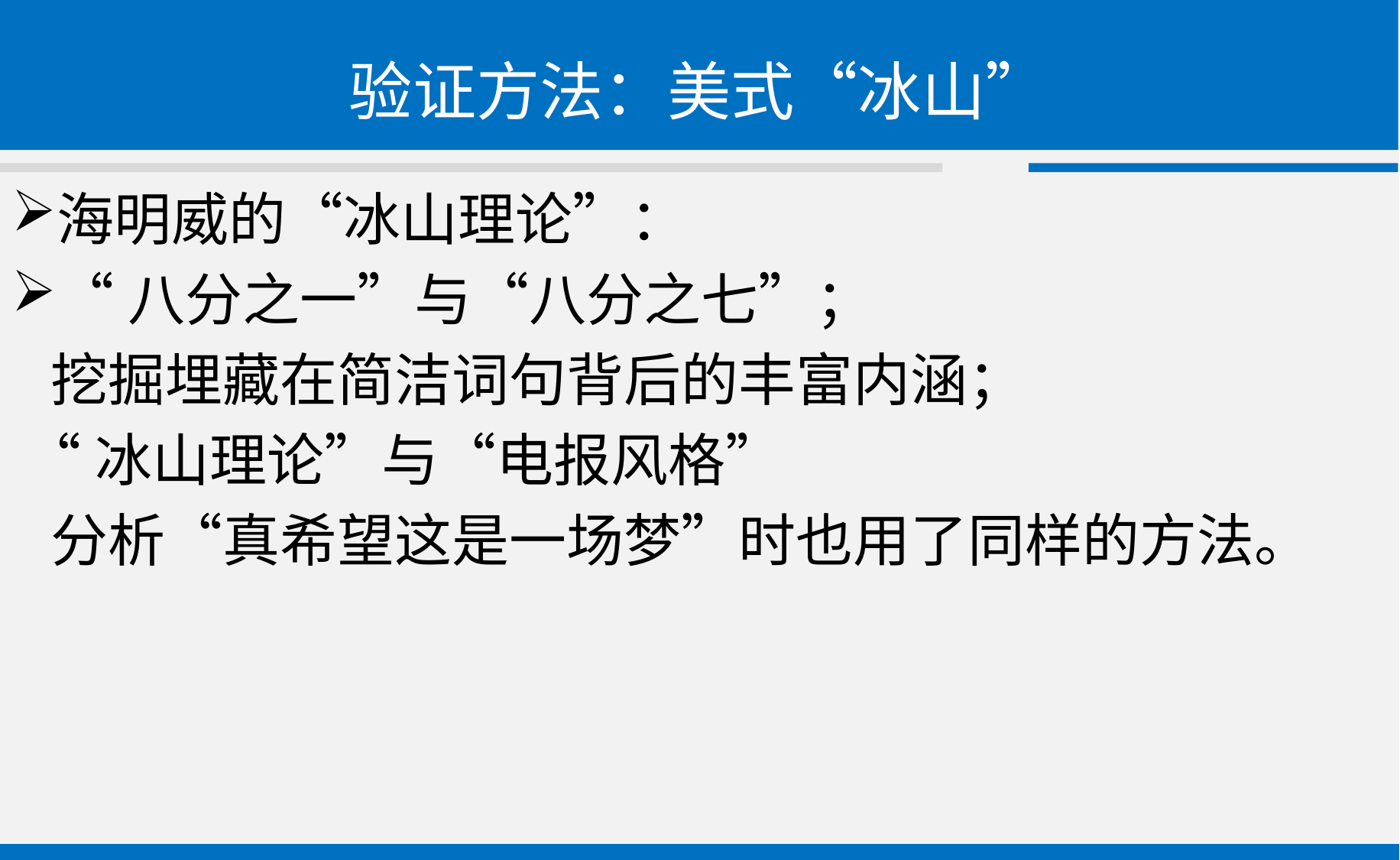

# 验证方法：美式“冰山”
海明威的“冰山理论”：
“八分之一”与“八分之七”；
  挖掘埋藏在简洁词句背后的丰富内涵；
 “冰山理论”与“电报风格”
  分析“真希望这是一场梦”时也用了同样的方法。